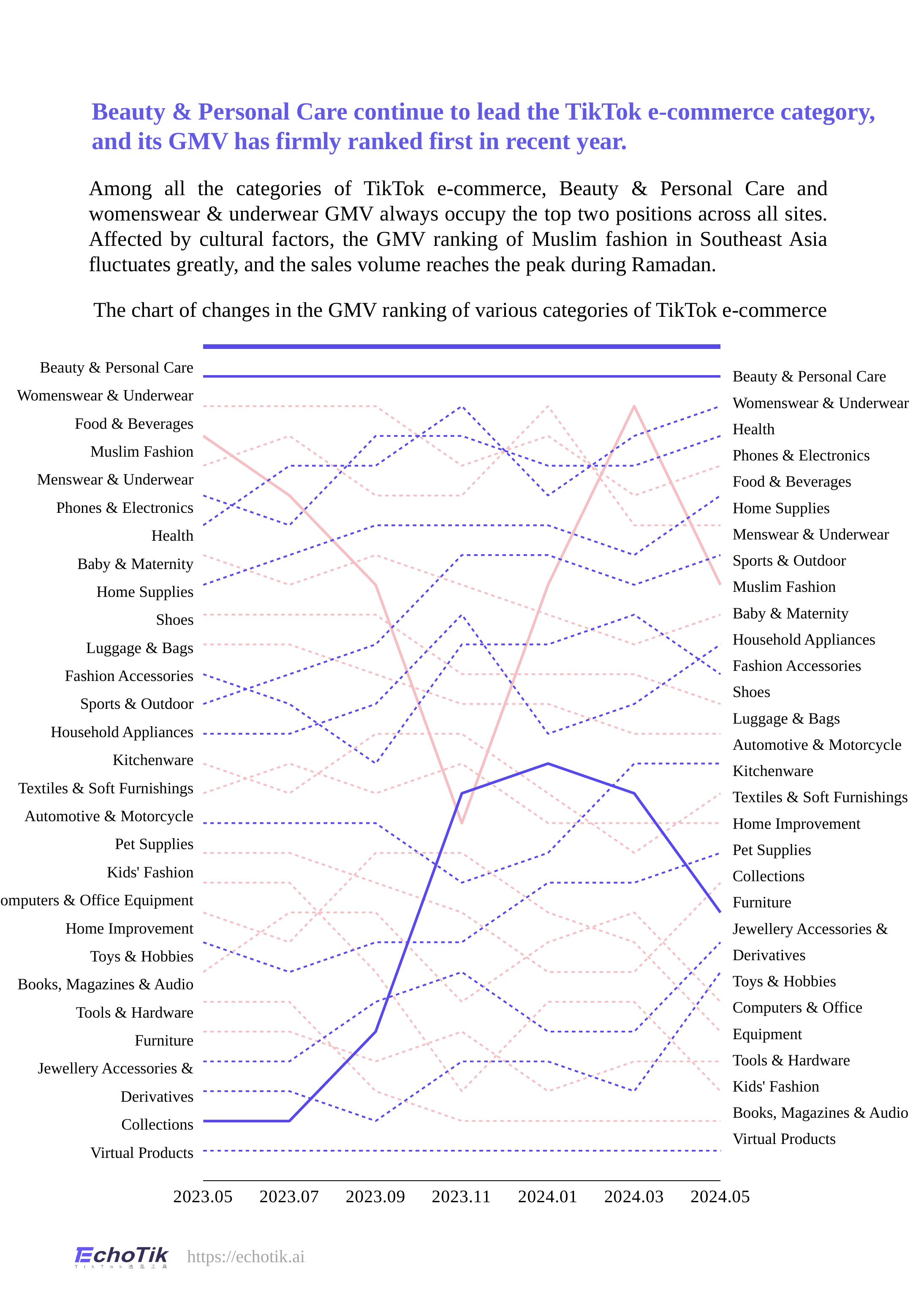

Beauty & Personal Care continue to lead the TikTok e-commerce category,
and its GMV has firmly ranked first in recent year.
Among all the categories of TikTok e-commerce, Beauty & Personal Care and womenswear & underwear GMV always occupy the top two positions across all sites. Affected by cultural factors, the GMV ranking of Muslim fashion in Southeast Asia fluctuates greatly, and the sales volume reaches the peak during Ramadan.
| Beauty & Personal Care Womenswear & Underwear Health Phones & Electronics Food & Beverages Home Supplies Menswear & Underwear Sports & Outdoor Muslim Fashion Baby & Maternity Household Appliances Fashion Accessories Shoes Luggage & Bags Automotive & Motorcycle Kitchenware Textiles & Soft Furnishings Home Improvement Pet Supplies Collections Furniture Jewellery Accessories & Derivatives Toys & Hobbies Computers & Office Equipment Tools & Hardware Kids' Fashion Books, Magazines & Audio Virtual Products |
| --- |
|  |
|  |
|  |
|  |
|  |
|  |
|  |
|  |
|  |
|  |
|  |
|  |
|  |
|  |
|  |
|  |
|  |
|  |
|  |
|  |
|  |
|  |
|  |
|  |
|  |
|  |
|  |

### Chart

| Category | 护理和美容 | 女士服装 | 食品与饮料 | 穆斯林时尚 | 男士服装 | 手机和电子产品 | 健康 | 婴儿与孕妇 | 家居用品 | 鞋子 | 箱包 | 时尚配饰 | 运动和户外 | 家用电器 | 厨房用具 | 纺织和软家居 | 汽车和摩托车 | 宠物用品 | 儿童时尚 | 计算机与办公设备 | 家装 | 玩具和爱好 | 书/杂志/影音 | 工具和硬件 | 家具 | 珠宝饰品 | 收藏 | 虚拟商品 |
|---|---|---|---|---|---|---|---|---|---|---|---|---|---|---|---|---|---|---|---|---|---|---|---|---|---|---|---|---|
| 2023.05 | 28.0 | 27.0 | 26.0 | 25.0 | 24.0 | 23.0 | 22.0 | 21.0 | 20.0 | 19.0 | 18.0 | 17.0 | 16.0 | 15.0 | 14.0 | 13.0 | 12.0 | 11.0 | 10.0 | 9.0 | 8.0 | 7.0 | 6.0 | 5.0 | 4.0 | 3.0 | 2.0 | 1.0 |
| 2023.07 | 28.0 | 27.0 | 26.0 | 23.0 | 25.0 | 22.0 | 24.0 | 20.0 | 21.0 | 19.0 | 18.0 | 16.0 | 17.0 | 15.0 | 13.0 | 14.0 | 12.0 | 11.0 | 10.0 | 8.0 | 7.0 | 9.0 | 6.0 | 5.0 | 4.0 | 3.0 | 2.0 | 1.0 |
| 2023.09 | 28.0 | 27.0 | 26.0 | 20.0 | 23.0 | 25.0 | 24.0 | 21.0 | 22.0 | 19.0 | 17.0 | 14.0 | 18.0 | 16.0 | 15.0 | 13.0 | 12.0 | 10.0 | 7.0 | 11.0 | 8.0 | 9.0 | 3.0 | 4.0 | 6.0 | 2.0 | 5.0 | 1.0 |
| 2023.11 | 28.0 | 27.0 | 24.0 | 12.0 | 23.0 | 25.0 | 26.0 | 20.0 | 22.0 | 17.0 | 16.0 | 18.0 | 21.0 | 19.0 | 15.0 | 14.0 | 10.0 | 9.0 | 3.0 | 11.0 | 8.0 | 6.0 | 2.0 | 5.0 | 7.0 | 4.0 | 13.0 | 1.0 |
| 2024.01 | 28.0 | 27.0 | 25.0 | 20.0 | 26.0 | 24.0 | 23.0 | 19.0 | 22.0 | 17.0 | 16.0 | 18.0 | 21.0 | 15.0 | 13.0 | 12.0 | 11.0 | 7.0 | 6.0 | 9.0 | 10.0 | 8.0 | 2.0 | 3.0 | 5.0 | 4.0 | 14.0 | 1.0 |
| 2024.03 | 28.0 | 27.0 | 23.0 | 26.0 | 22.0 | 24.0 | 25.0 | 18.0 | 21.0 | 17.0 | 15.0 | 19.0 | 20.0 | 16.0 | 11.0 | 12.0 | 14.0 | 7.0 | 6.0 | 8.0 | 10.0 | 9.0 | 2.0 | 4.0 | 5.0 | 3.0 | 13.0 | 1.0 |
| 2024.05 | 28.0 | 27.0 | 24.0 | 20.0 | 22.0 | 25.0 | 26.0 | 19.0 | 23.0 | 16.0 | 15.0 | 17.0 | 21.0 | 18.0 | 13.0 | 12.0 | 14.0 | 10.0 | 3.0 | 5.0 | 11.0 | 6.0 | 2.0 | 4.0 | 8.0 | 7.0 | 9.0 | 1.0 |
| Beauty & Personal Care Womenswear & Underwear Food & Beverages Muslim Fashion Menswear & Underwear Phones & Electronics Health Baby & Maternity Home Supplies Shoes Luggage & Bags Fashion Accessories Sports & Outdoor Household Appliances Kitchenware Textiles & Soft Furnishings Automotive & Motorcycle Pet Supplies Kids' Fashion Computers & Office Equipment Home Improvement Toys & Hobbies Books, Magazines & Audio Tools & Hardware Furniture Jewellery Accessories & Derivatives Collections Virtual Products |
| --- |
|  |
|  |
|  |
|  |
|  |
|  |
|  |
|  |
|  |
|  |
|  |
|  |
|  |
|  |
|  |
|  |
|  |
|  |
|  |
|  |
|  |
|  |
|  |
|  |
|  |
|  |
|  |
The chart of changes in the GMV ranking of various categories of TikTok e-commerce

https://echotik.ai